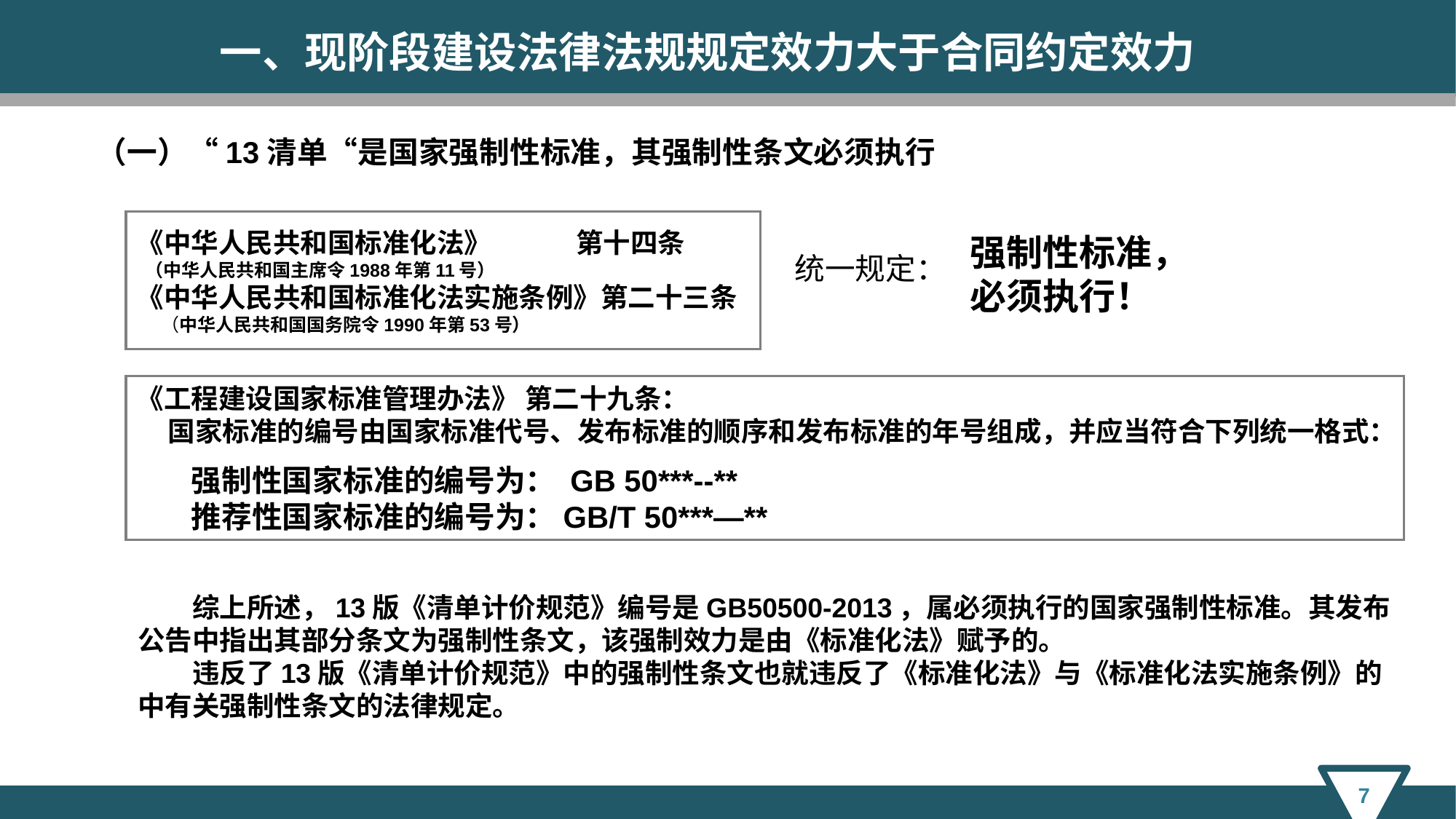

一、现阶段建设法律法规规定效力大于合同约定效力
（一）“13清单“是国家强制性标准，其强制性条文必须执行
《中华人民共和国标准化法》              第十四条
 （中华人民共和国主席令1988年第11号）
《中华人民共和国标准化法实施条例》第二十三条
     （中华人民共和国国务院令1990年第53号）
强制性标准，
必须执行！
统一规定：
《工程建设国家标准管理办法》 第二十九条：
    国家标准的编号由国家标准代号、发布标准的顺序和发布标准的年号组成，并应当符合下列统一格式：

强制性国家标准的编号为： GB 50***--**
推荐性国家标准的编号为：GB/T 50***—**
综上所述，13版《清单计价规范》编号是GB50500-2013，属必须执行的国家强制性标准。其发布公告中指出其部分条文为强制性条文，该强制效力是由《标准化法》赋予的。
违反了13版《清单计价规范》中的强制性条文也就违反了《标准化法》与《标准化法实施条例》的中有关强制性条文的法律规定。
举例：
该方案细致、合理、可行，满足项目需求
对每一项目需求做出响应